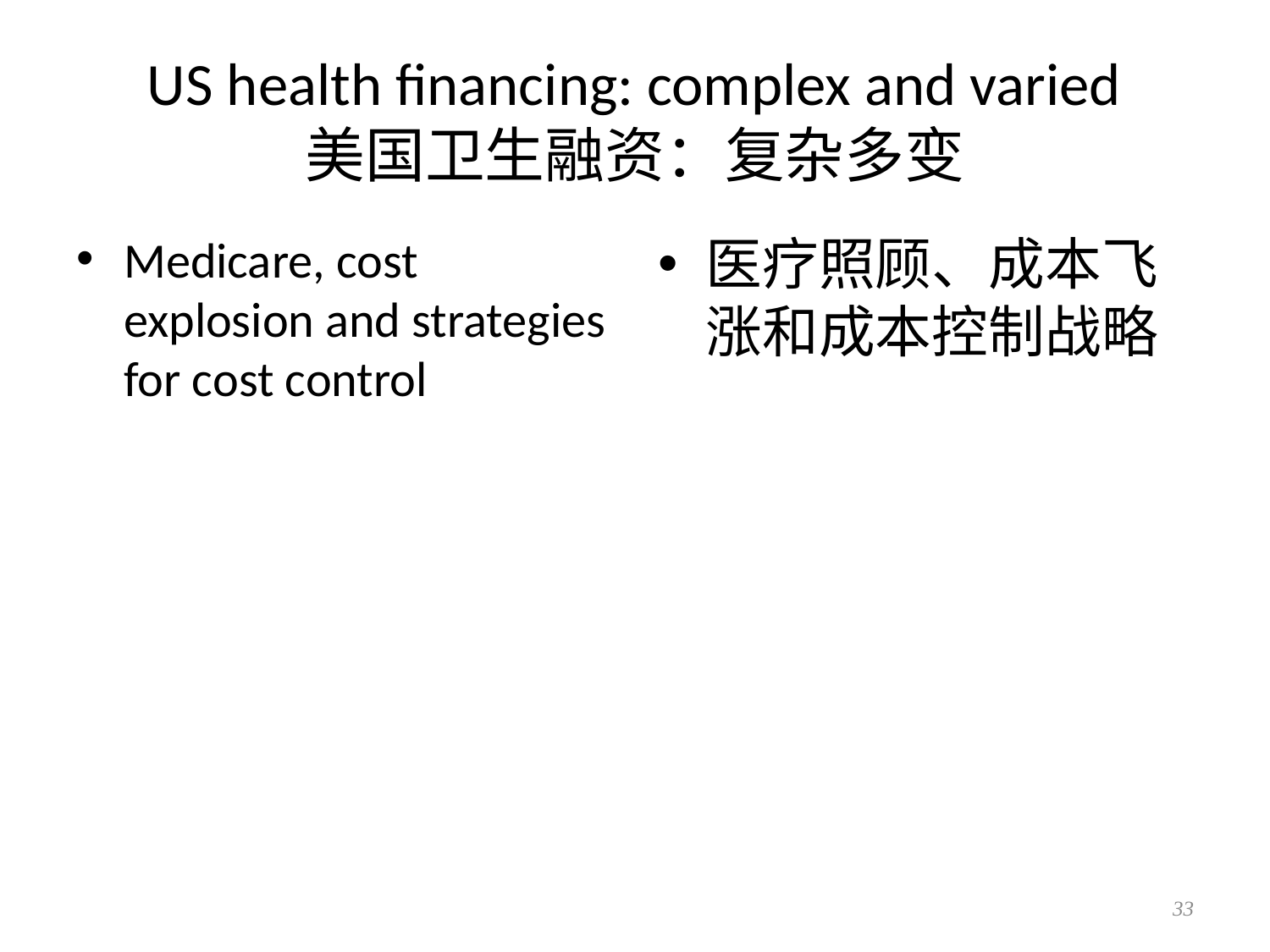

# US health financing: complex and varied 美国卫生融资：复杂多变
Medicare, cost explosion and strategies for cost control
医疗照顾、成本飞涨和成本控制战略
33